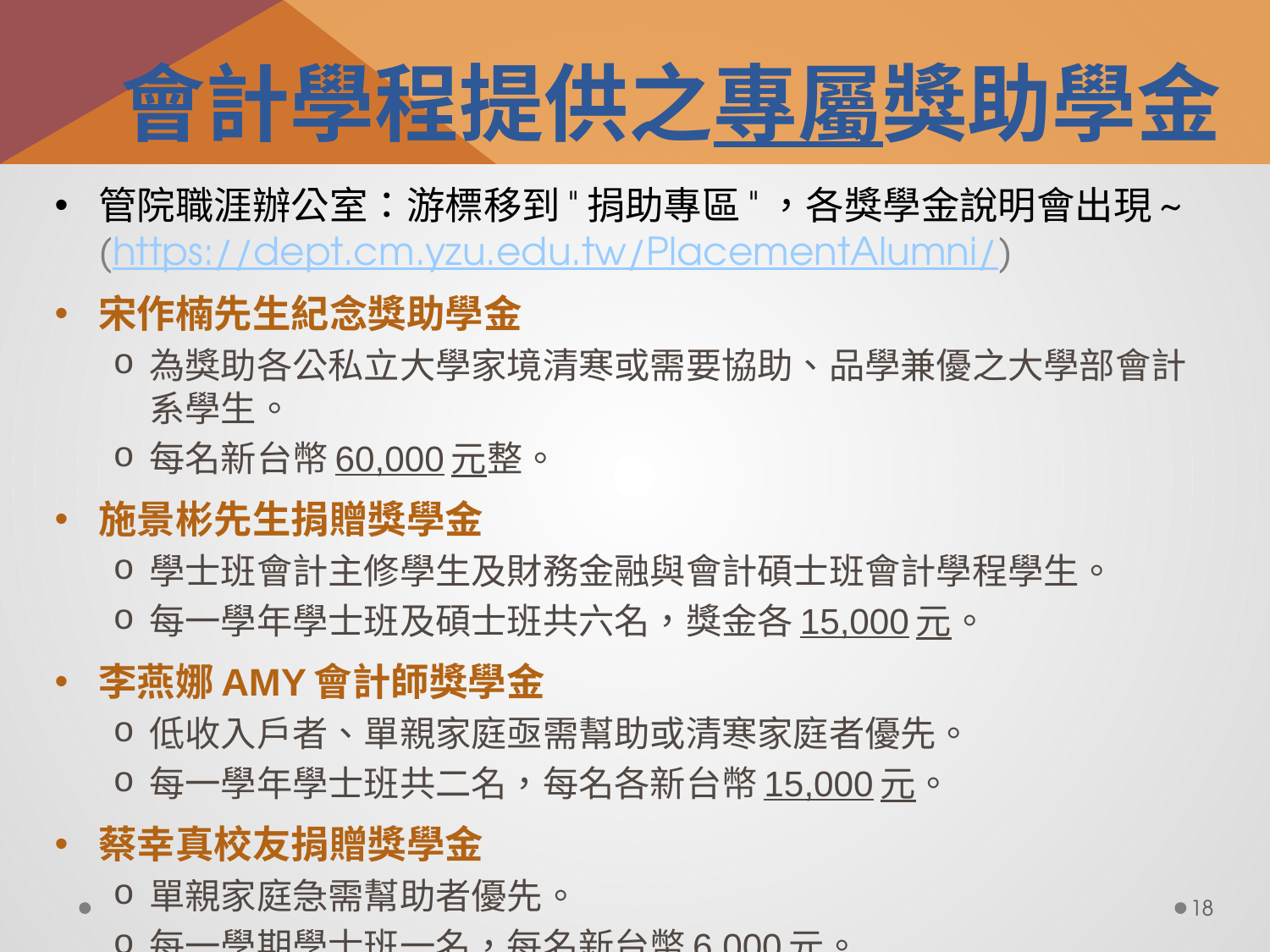

# 會計學程提供之專屬獎助學金
管院職涯辦公室：游標移到"捐助專區"，各獎學金說明會出現~ (https://dept.cm.yzu.edu.tw/PlacementAlumni/)
宋作楠先生紀念獎助學金
為獎助各公私立大學家境清寒或需要協助、品學兼優之大學部會計系學生。
每名新台幣60,000元整。
施景彬先生捐贈獎學金
學士班會計主修學生及財務金融與會計碩士班會計學程學生。
每一學年學士班及碩士班共六名，獎金各15,000元。
李燕娜AMY會計師獎學金
低收入戶者、單親家庭亟需幫助或清寒家庭者優先。
每一學年學士班共二名，每名各新台幣15,000元。
蔡幸真校友捐贈獎學金
單親家庭急需幫助者優先。
每一學期學士班一名，每名新台幣6,000元。

18